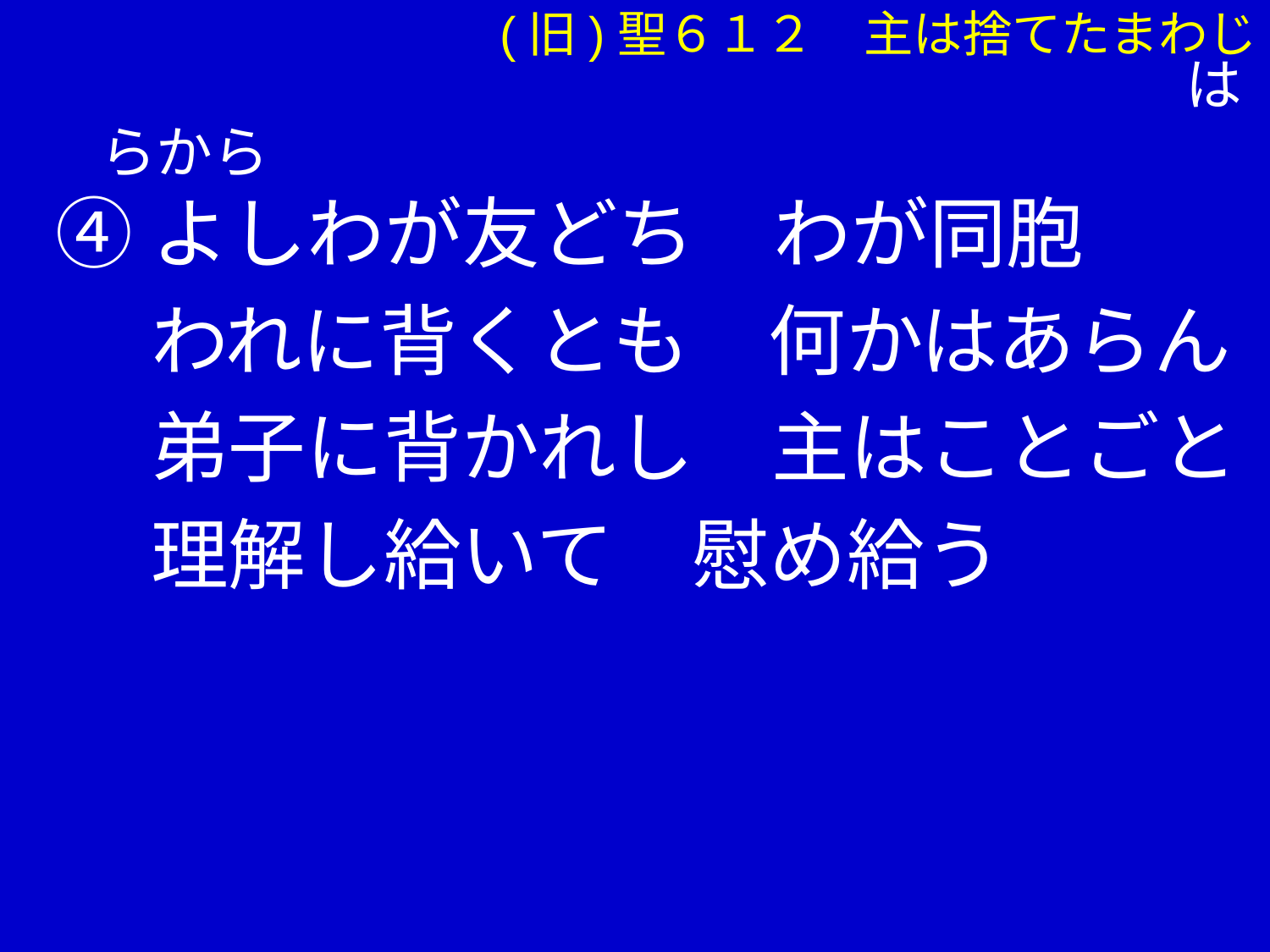

(旧)聖６１２　主は捨てたまわじ
　　　　　　　　　　　　　　　　　　　　はらから
④よしわが友どち　わが同胞
　 われに背くとも　何かはあらん
　 弟子に背かれし　主はことごと
　 理解し給いて　慰め給う